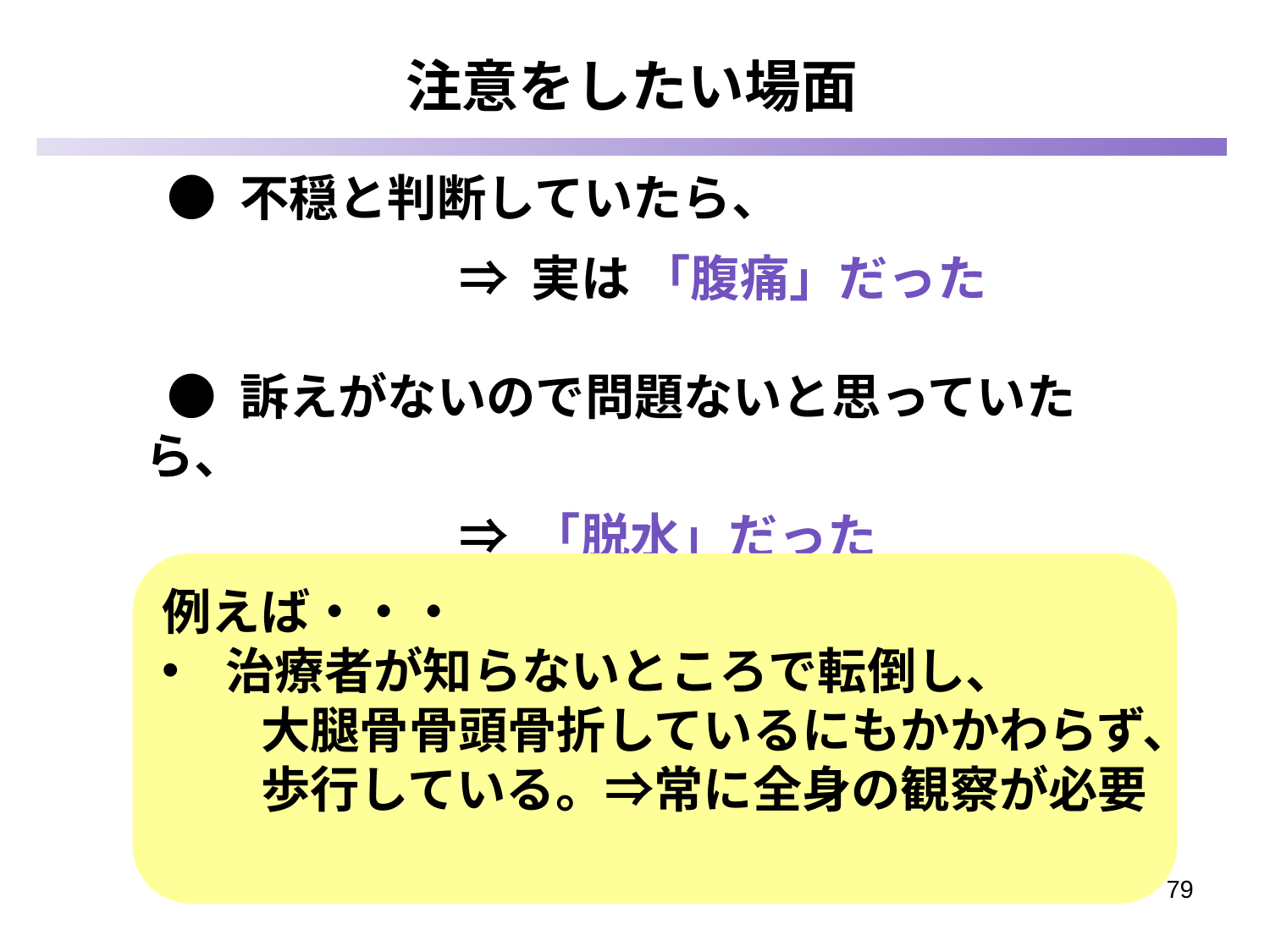

注意をしたい場面

  ● 不穏と判断していたら、
                            ⇒ 実は 「腹痛」だった

  ● 訴えがないので問題ないと思っていたら、
                            ⇒ 「脱水」だった
例えば・・・
治療者が知らないところで転倒し、
　　大腿骨骨頭骨折しているにもかかわらず、
　　歩行している。⇒常に全身の観察が必要

79